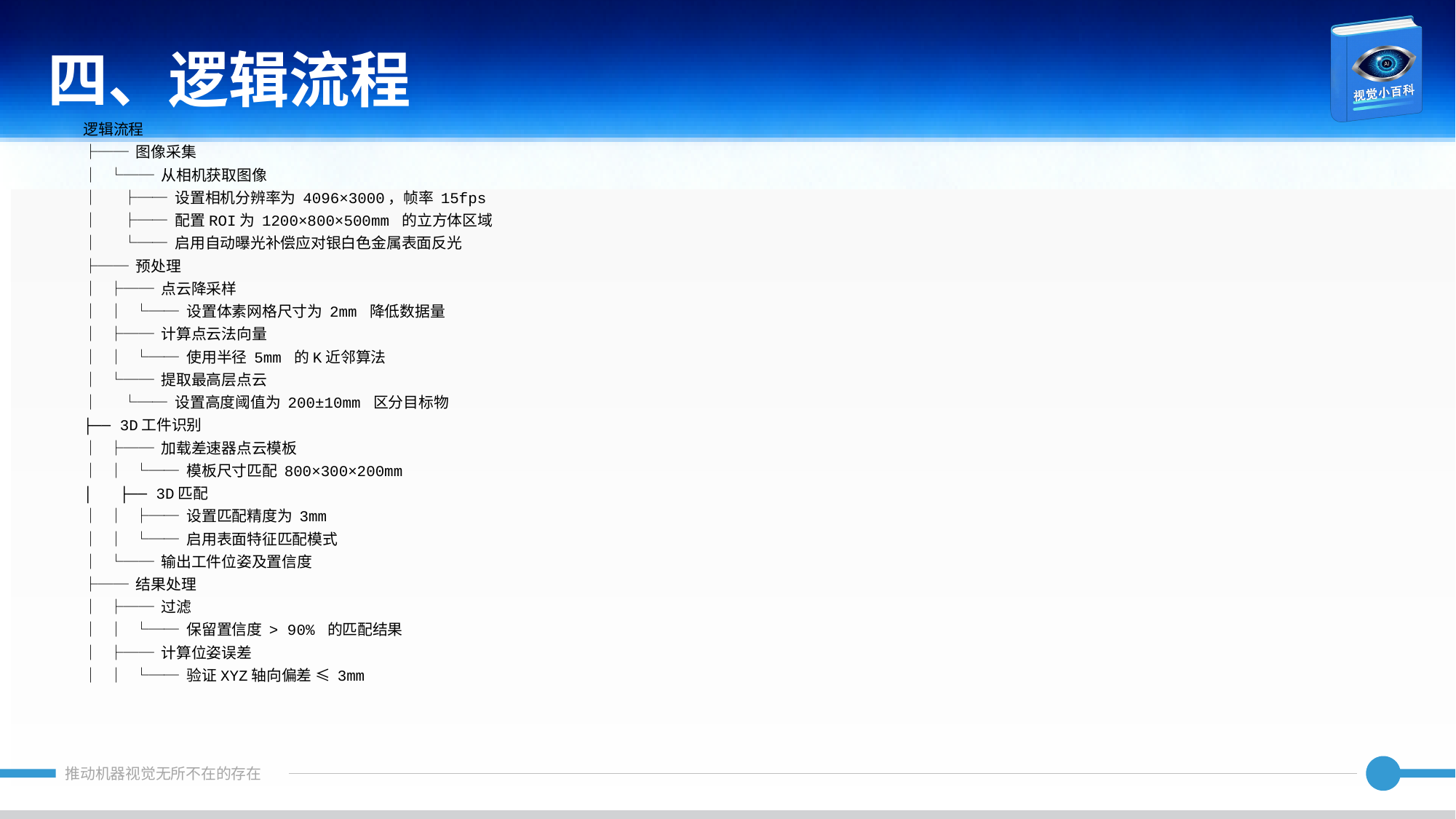

四、逻辑流程

逻辑流程
├── 图像采集
│   └── 从相机获取图像
│       ├── 设置相机分辨率为 4096×3000，帧率 15fps
│       ├── 配置ROI为 1200×800×500mm 的立方体区域
│       └── 启用自动曝光补偿应对银白色金属表面反光
├── 预处理
│   ├── 点云降采样
│   │   └── 设置体素网格尺寸为 2mm 降低数据量
│   ├── 计算点云法向量
│   │   └── 使用半径 5mm 的K近邻算法
│   └── 提取最高层点云
│       └── 设置高度阈值为 200±10mm 区分目标物
├── 3D工件识别
│   ├── 加载差速器点云模板
│   │   └── 模板尺寸匹配 800×300×200mm
│   ├── 3D匹配
│   │   ├── 设置匹配精度为 3mm
│   │   └── 启用表面特征匹配模式
│   └── 输出工件位姿及置信度
├── 结果处理
│   ├── 过滤
│   │   └── 保留置信度 > 90% 的匹配结果
│   ├── 计算位姿误差
│   │   └── 验证XYZ轴向偏差 ≤ 3mm
9